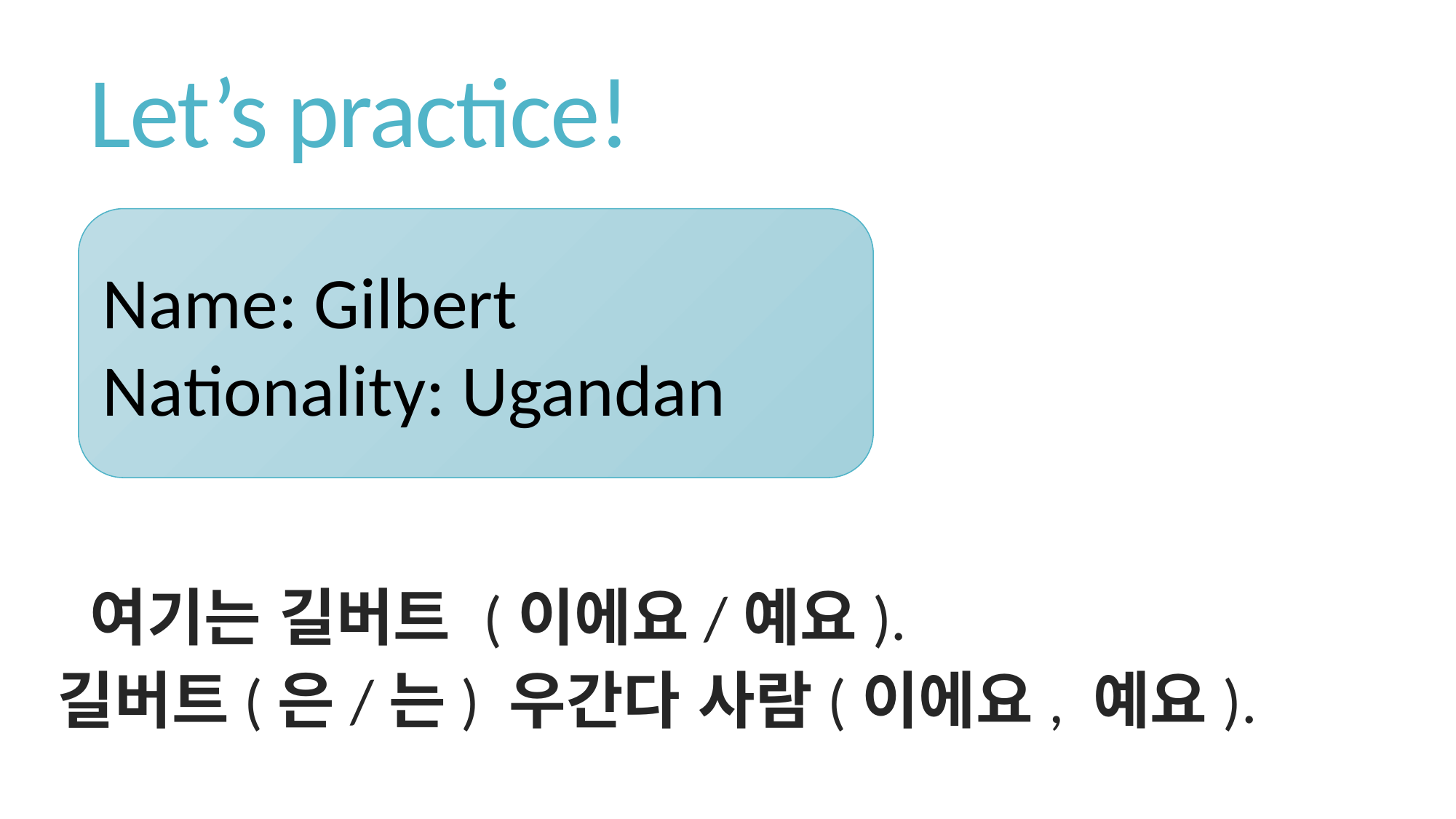

# Let’s practice!
Name: Gilbert
Nationality: Ugandan

  여기는 길버트 (이에요/예요).
길버트(은/는) 우간다 사람(이에요, 예요).